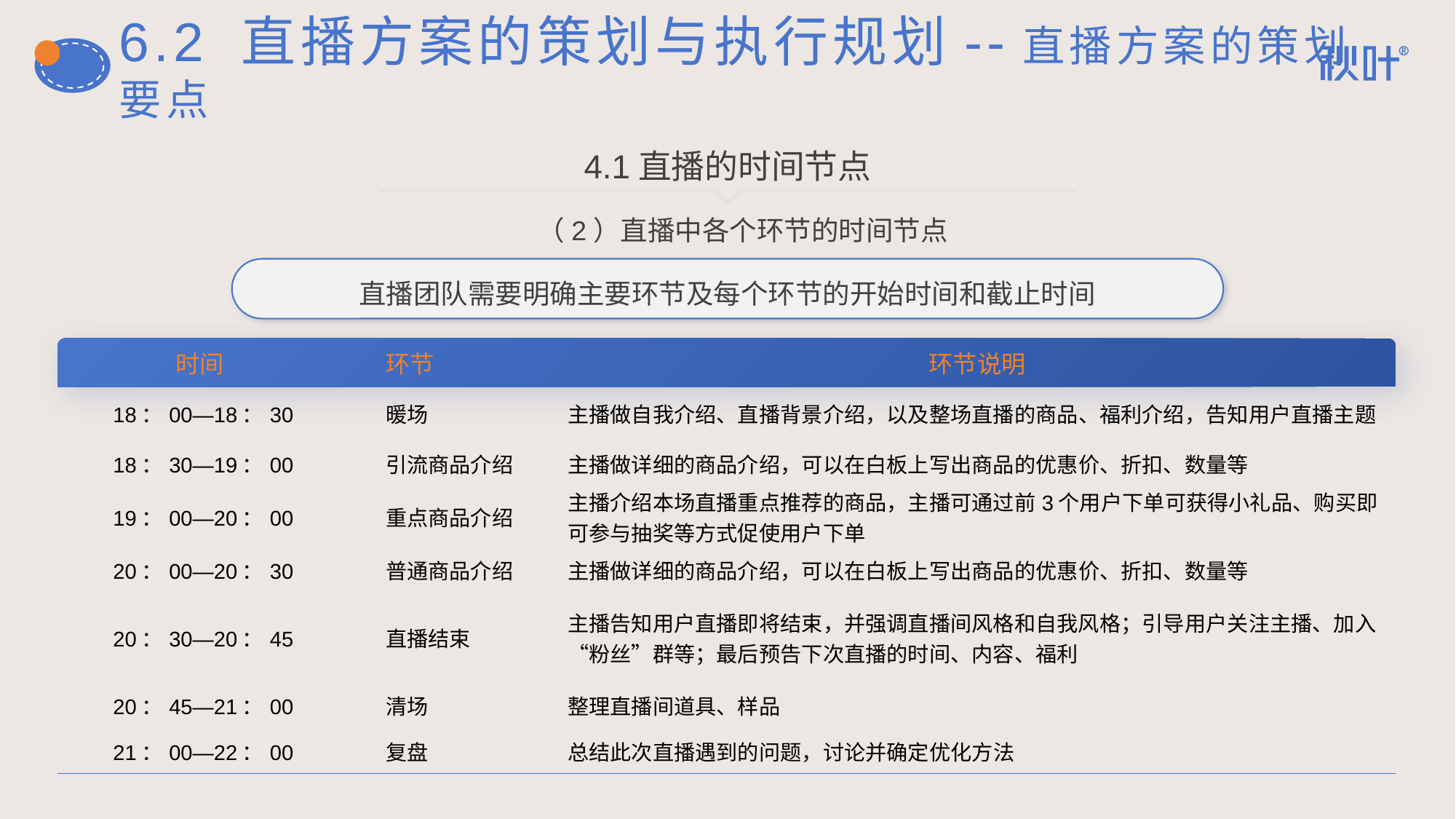

# 6.2 直播方案的策划与执行规划--直播方案的策划要点
4.1直播的时间节点

（2）直播中各个环节的时间节点

直播团队需要明确主要环节及每个环节的开始时间和截止时间

| 时间 | 环节 | 环节说明 |
| --- | --- | --- |
| 18：00—18：30 | 暖场 | 主播做自我介绍、直播背景介绍，以及整场直播的商品、福利介绍，告知用户直播主题 |
| 18：30—19：00 | 引流商品介绍 | 主播做详细的商品介绍，可以在白板上写出商品的优惠价、折扣、数量等 |
| 19：00—20：00 | 重点商品介绍 | 主播介绍本场直播重点推荐的商品，主播可通过前3个用户下单可获得小礼品、购买即可参与抽奖等方式促使用户下单 |
| 20：00—20：30 | 普通商品介绍 | 主播做详细的商品介绍，可以在白板上写出商品的优惠价、折扣、数量等 |
| 20：30—20：45 | 直播结束 | 主播告知用户直播即将结束，并强调直播间风格和自我风格；引导用户关注主播、加入“粉丝”群等；最后预告下次直播的时间、内容、福利 |
| 20：45—21：00 | 清场 | 整理直播间道具、样品 |
| 21：00—22：00 | 复盘 | 总结此次直播遇到的问题，讨论并确定优化方法 |